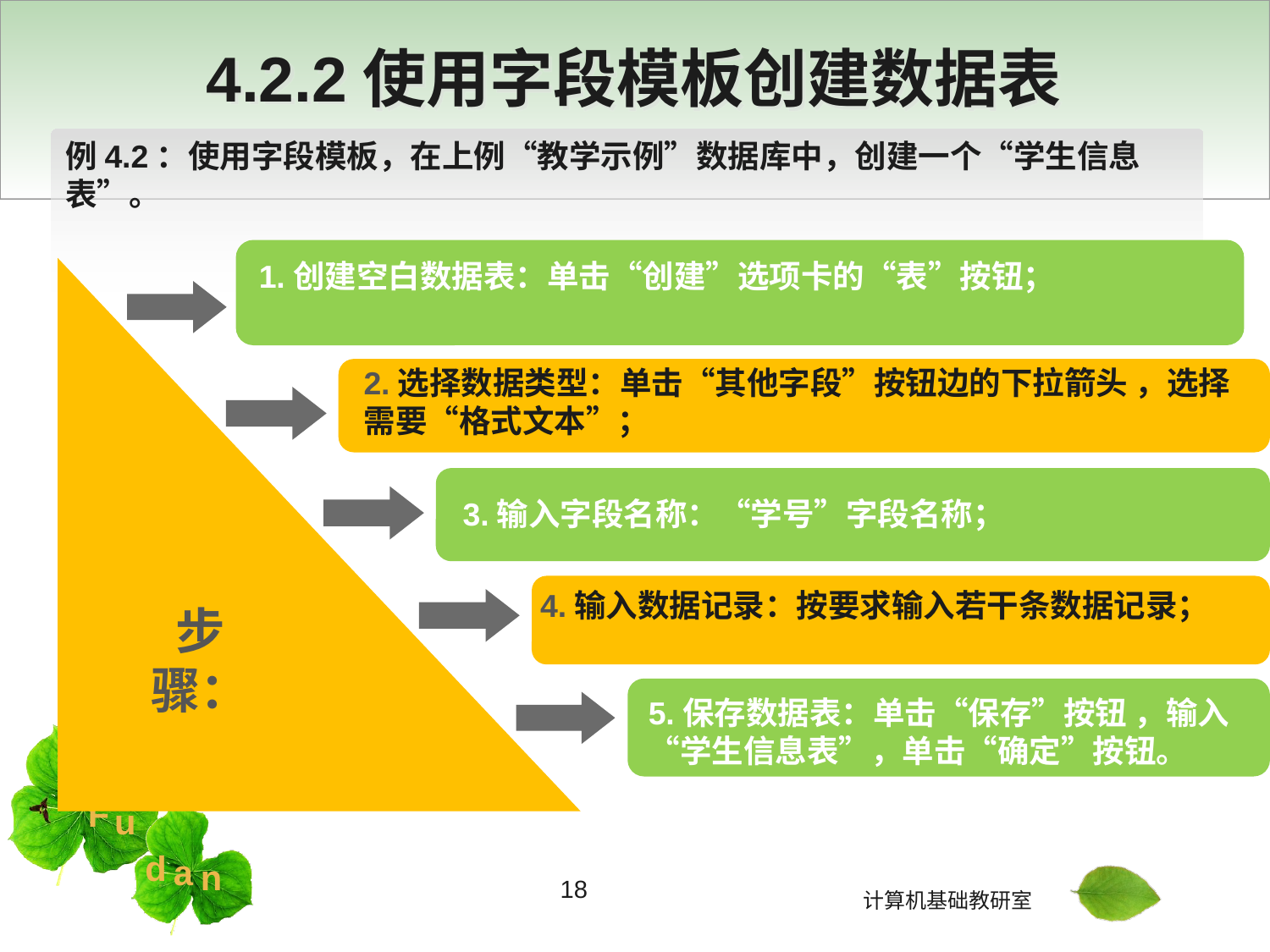

# 4.2.2使用字段模板创建数据表
例4.2：使用字段模板，在上例“教学示例”数据库中，创建一个“学生信息表”。

1.创建空白数据表：单击“创建”选项卡的“表”按钮；

2.选择数据类型：单击“其他字段”按钮边的下拉箭头 ，选择需要“格式文本”；

3.输入字段名称：“学号”字段名称；

4.输入数据记录：按要求输入若干条数据记录；

步骤：

5.保存数据表：单击“保存”按钮 ，输入“学生信息表”，单击“确定”按钮。

18